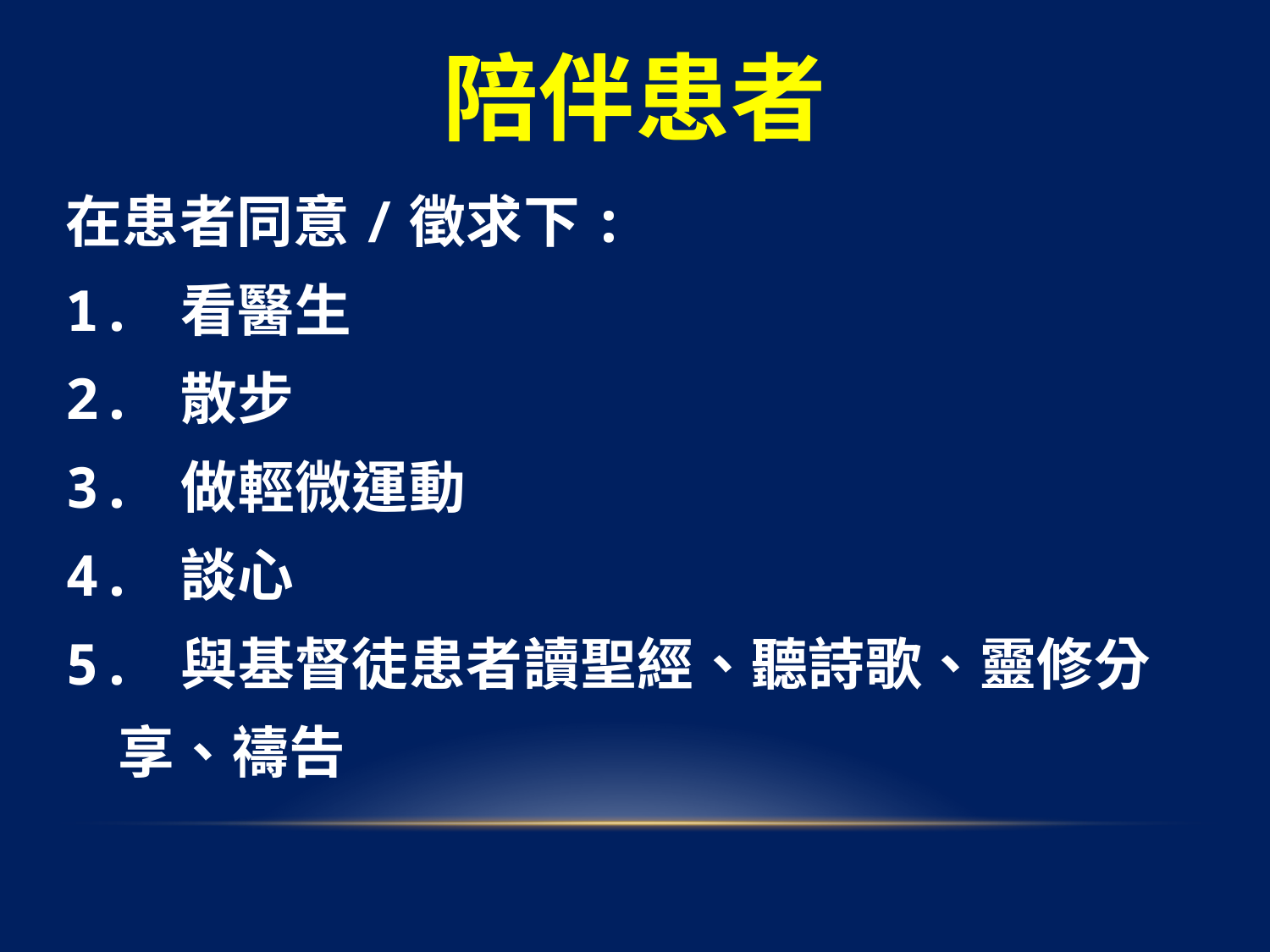

# 陪伴患者
在患者同意/徵求下:
1. 看醫生
2. 散步
3. 做輕微運動
4. 談心
5. 與基督徒患者讀聖經、聽詩歌、靈修分
   享、禱告